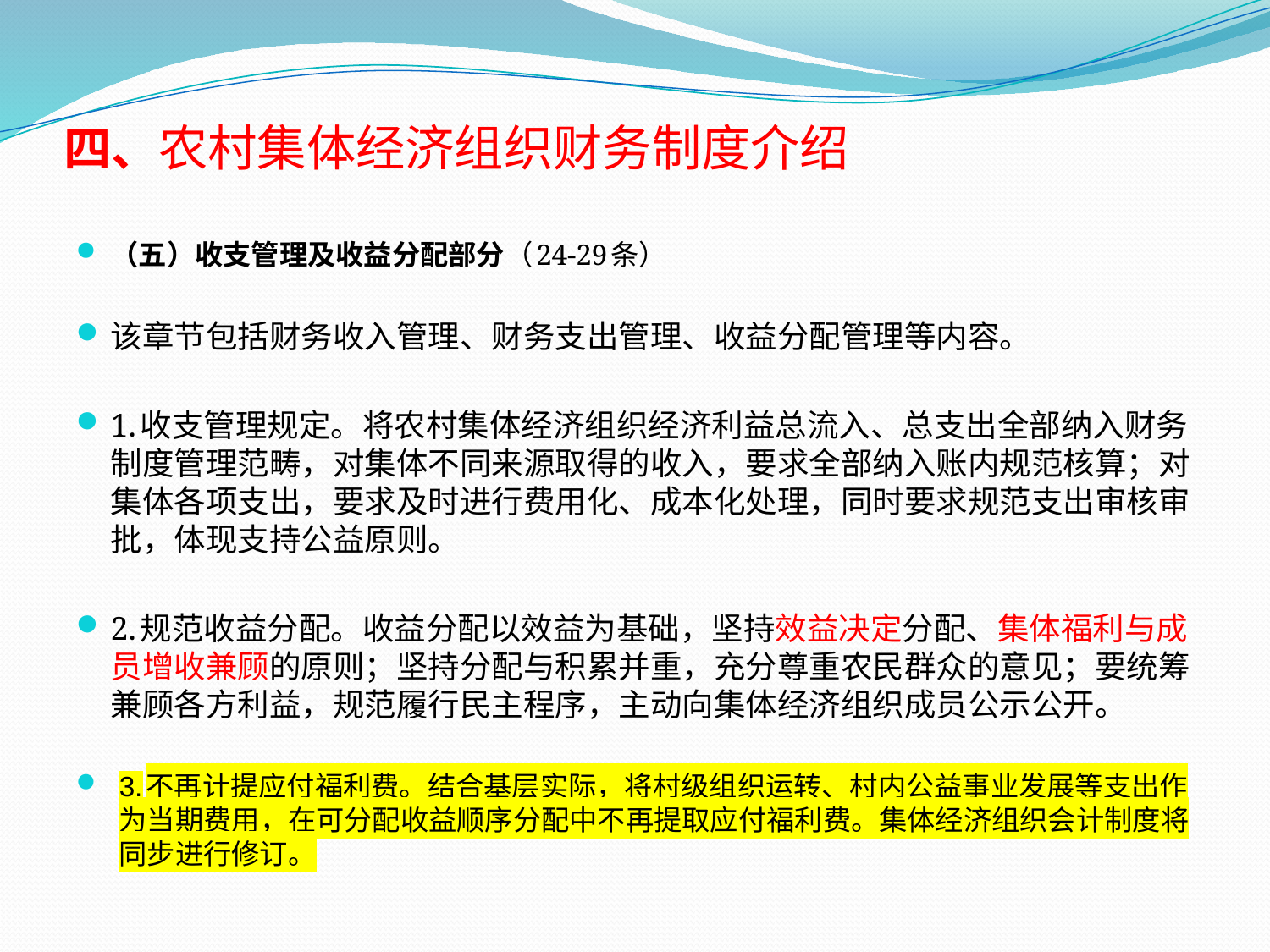

# 四、农村集体经济组织财务制度介绍

（五）收支管理及收益分配部分（24-29条）

该章节包括财务收入管理、财务支出管理、收益分配管理等内容。

1.收支管理规定。将农村集体经济组织经济利益总流入、总支出全部纳入财务制度管理范畴，对集体不同来源取得的收入，要求全部纳入账内规范核算；对集体各项支出，要求及时进行费用化、成本化处理，同时要求规范支出审核审批，体现支持公益原则。

2.规范收益分配。收益分配以效益为基础，坚持效益决定分配、集体福利与成员增收兼顾的原则；坚持分配与积累并重，充分尊重农民群众的意见；要统筹兼顾各方利益，规范履行民主程序，主动向集体经济组织成员公示公开。

3.不再计提应付福利费。结合基层实际，将村级组织运转、村内公益事业发展等支出作为当期费用，在可分配收益顺序分配中不再提取应付福利费。集体经济组织会计制度将同步进行修订。